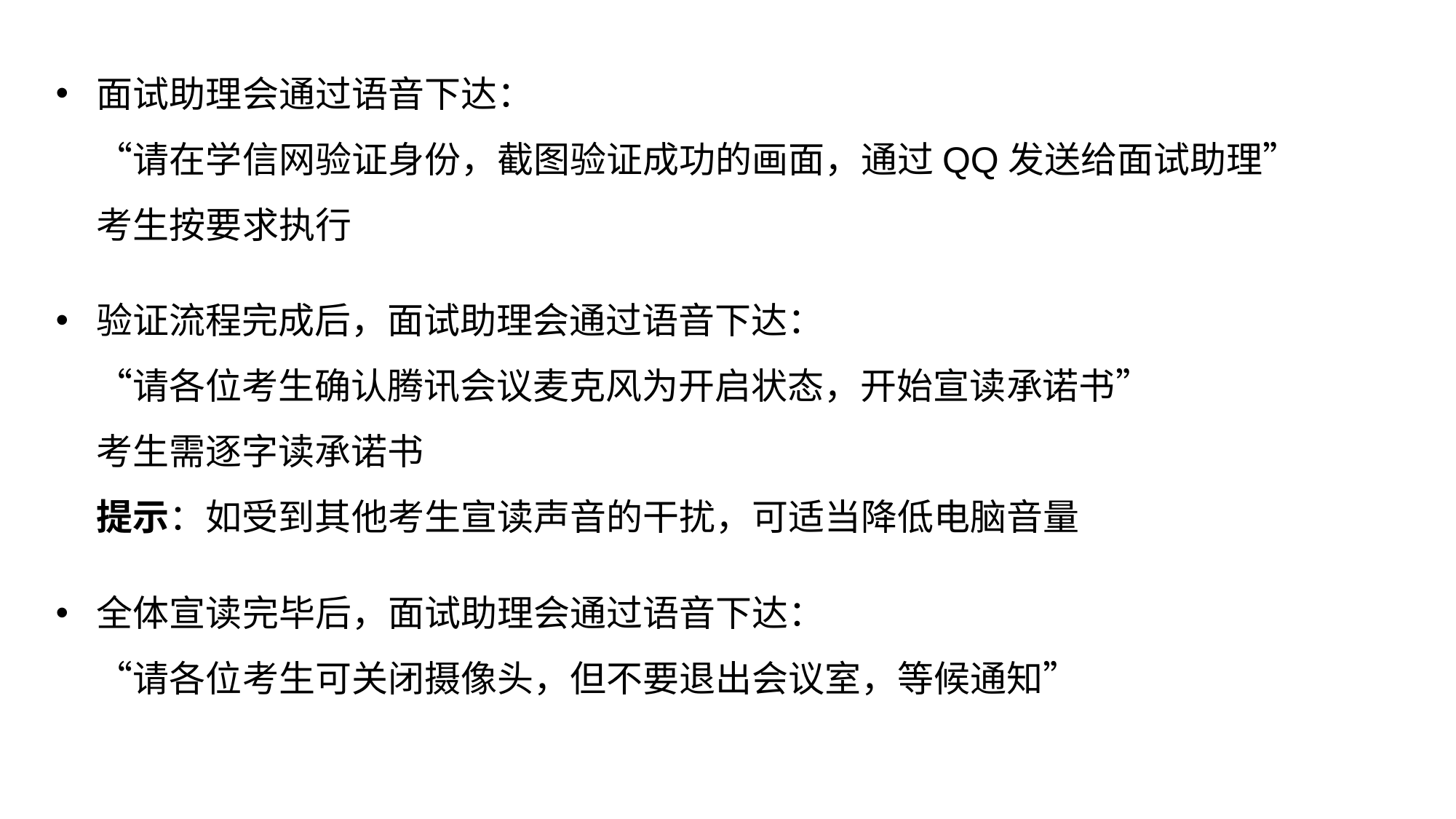

面试助理会通过语音下达：
“请在学信网验证身份，截图验证成功的画面，通过QQ发送给面试助理”
考生按要求执行
验证流程完成后，面试助理会通过语音下达：
“请各位考生确认腾讯会议麦克风为开启状态，开始宣读承诺书”
考生需逐字读承诺书
提示：如受到其他考生宣读声音的干扰，可适当降低电脑音量
全体宣读完毕后，面试助理会通过语音下达：
“请各位考生可关闭摄像头，但不要退出会议室，等候通知”